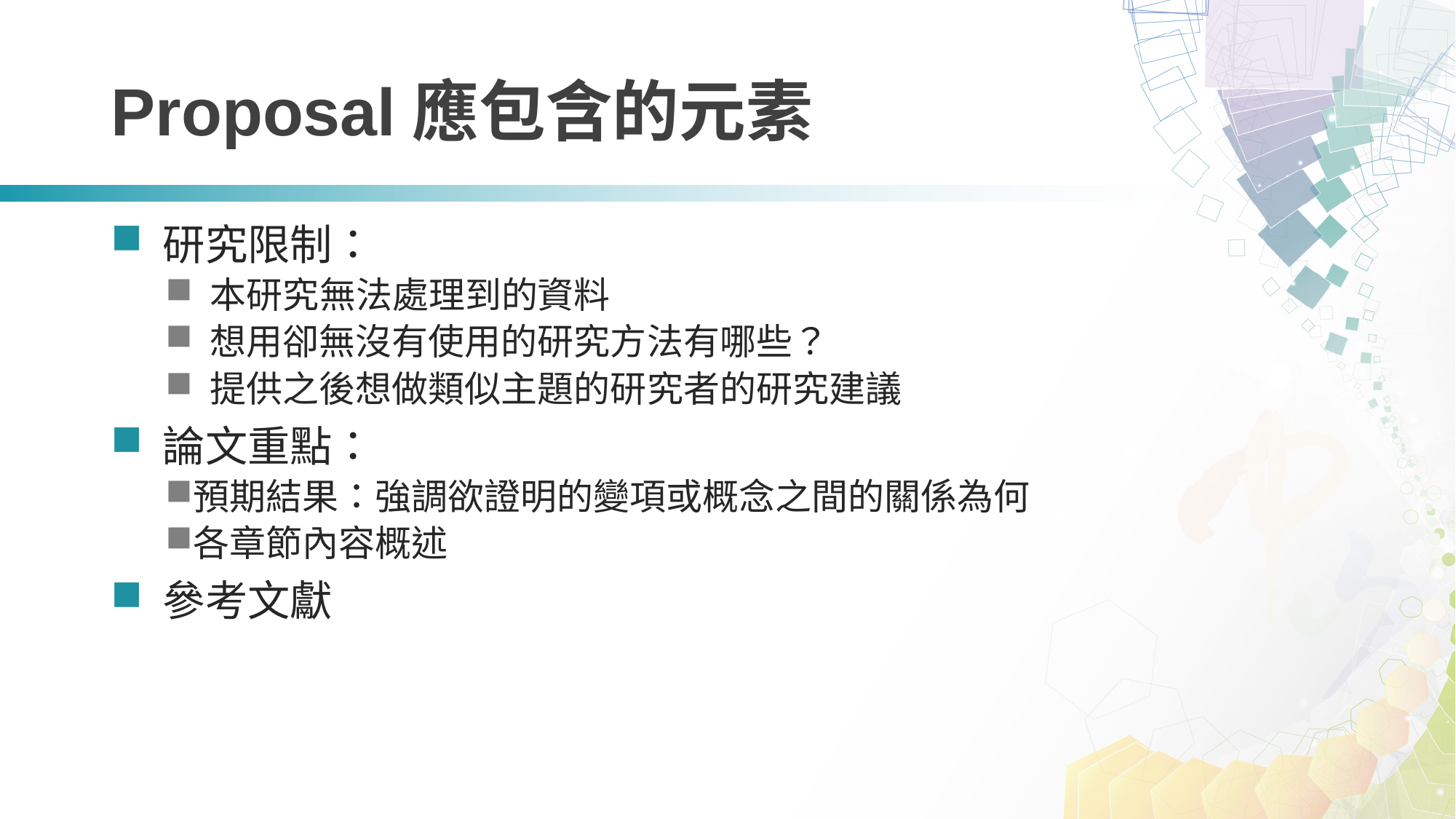

# Proposal應包含的元素
 研究限制：
 本研究無法處理到的資料
 想用卻無沒有使用的研究方法有哪些？
 提供之後想做類似主題的研究者的研究建議
 論文重點：
預期結果：強調欲證明的變項或概念之間的關係為何
各章節內容概述
 參考文獻